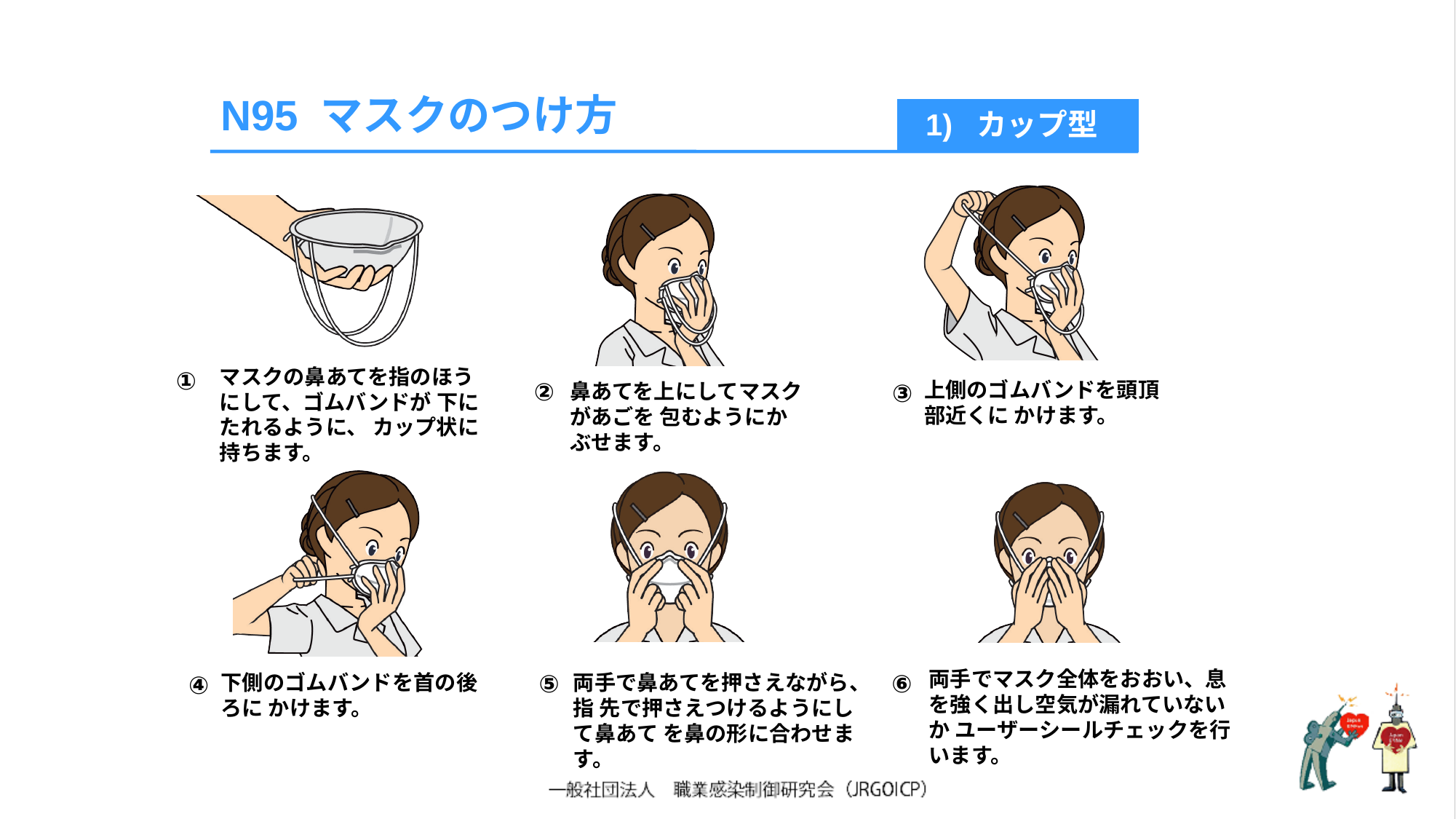

N95 マスクのつけ方
1)  カップ型

1)  カップ型

マスクの鼻あてを指のほうにして、ゴムバンドが 下にたれるように、 カップ状に持ちます。
①
②
上側のゴムバンドを頭頂部近くに かけます。
鼻あてを上にしてマスクがあごを 包むようにかぶせます。
③

両手でマスク全体をおおい、息 を強く出し空気が漏れていないか ユーザーシールチェックを行います。
⑤
⑥
④
両手で鼻あてを押さえながら、指 先で押さえつけるようにして鼻あて を鼻の形に合わせます。
下側のゴムバンドを首の後ろに かけます。